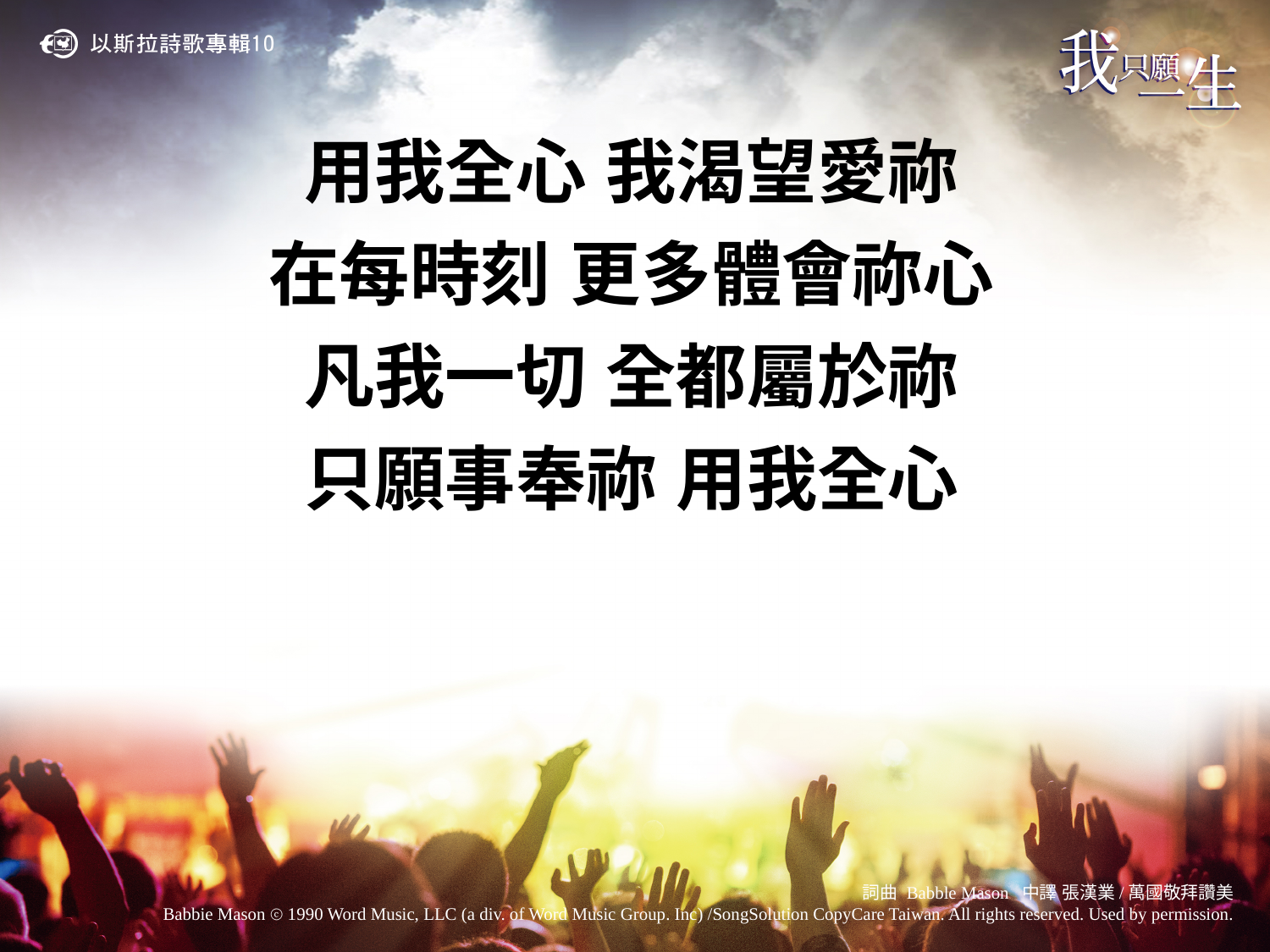

用我全心 我渴望愛祢
在每時刻 更多體會祢心
凡我一切 全都屬於祢
只願事奉祢 用我全心
詞曲 Babble Mason  中譯 張漢業/萬國敬拜讚美
Babbie Mason ⓒ 1990 Word Music, LLC (a div. of Word Music Group. Inc) /SongSolution CopyCare Taiwan. All rights reserved. Used by permission.